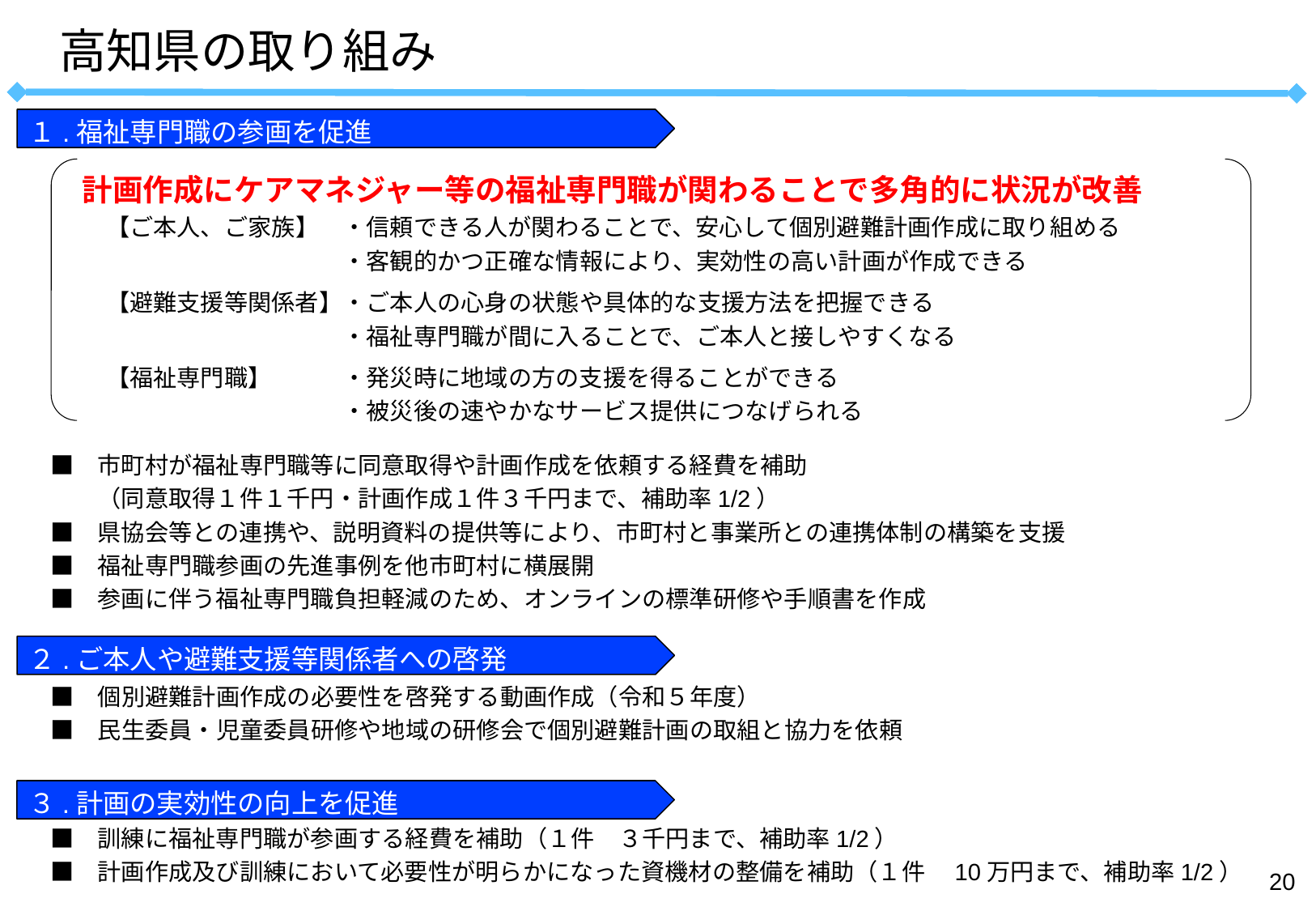

高知県の取り組み

１.福祉専門職の参画を促進
　計画作成にケアマネジャー等の福祉専門職が関わることで多角的に状況が改善
　　【ご本人、ご家族】　・信頼できる人が関わることで、安心して個別避難計画作成に取り組める
　　　　　　　　　　　　・客観的かつ正確な情報により、実効性の高い計画が作成できる
　　【避難支援等関係者】・ご本人の心身の状態や具体的な支援方法を把握できる
　　　　　　　　　　　　・福祉専門職が間に入ることで、ご本人と接しやすくなる
　　【福祉専門職】　　　・発災時に地域の方の支援を得ることができる
　　　　　　　　　　　　・被災後の速やかなサービス提供につなげられる
　■　市町村が福祉専門職等に同意取得や計画作成を依頼する経費を補助
　　　（同意取得１件１千円・計画作成１件３千円まで、補助率1/2）
　■　県協会等との連携や、説明資料の提供等により、市町村と事業所との連携体制の構築を支援
　■　福祉専門職参画の先進事例を他市町村に横展開
　■　参画に伴う福祉専門職負担軽減のため、オンラインの標準研修や手順書を作成
２.ご本人や避難支援等関係者への啓発
　■　個別避難計画作成の必要性を啓発する動画作成（令和５年度）
　■　民生委員・児童委員研修や地域の研修会で個別避難計画の取組と協力を依頼
３.計画の実効性の向上を促進
　■　訓練に福祉専門職が参画する経費を補助（１件　３千円まで、補助率1/2）
　■　計画作成及び訓練において必要性が明らかになった資機材の整備を補助（１件　10万円まで、補助率1/2）
20